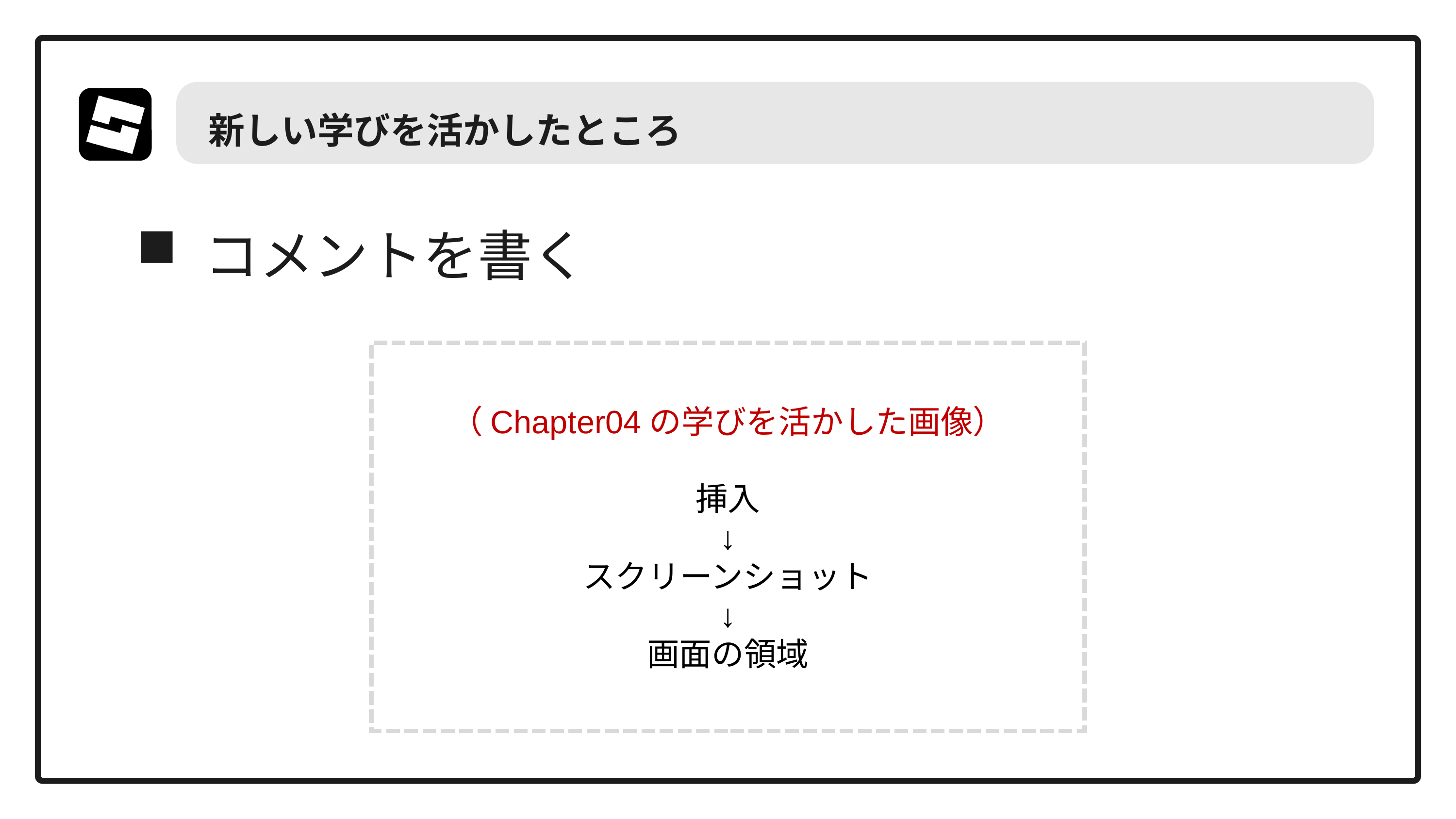

新しい学びを活かしたところ
コメントを書く
（Chapter04の学びを活かした画像）

挿入
↓
スクリーンショット
↓
画面の領域